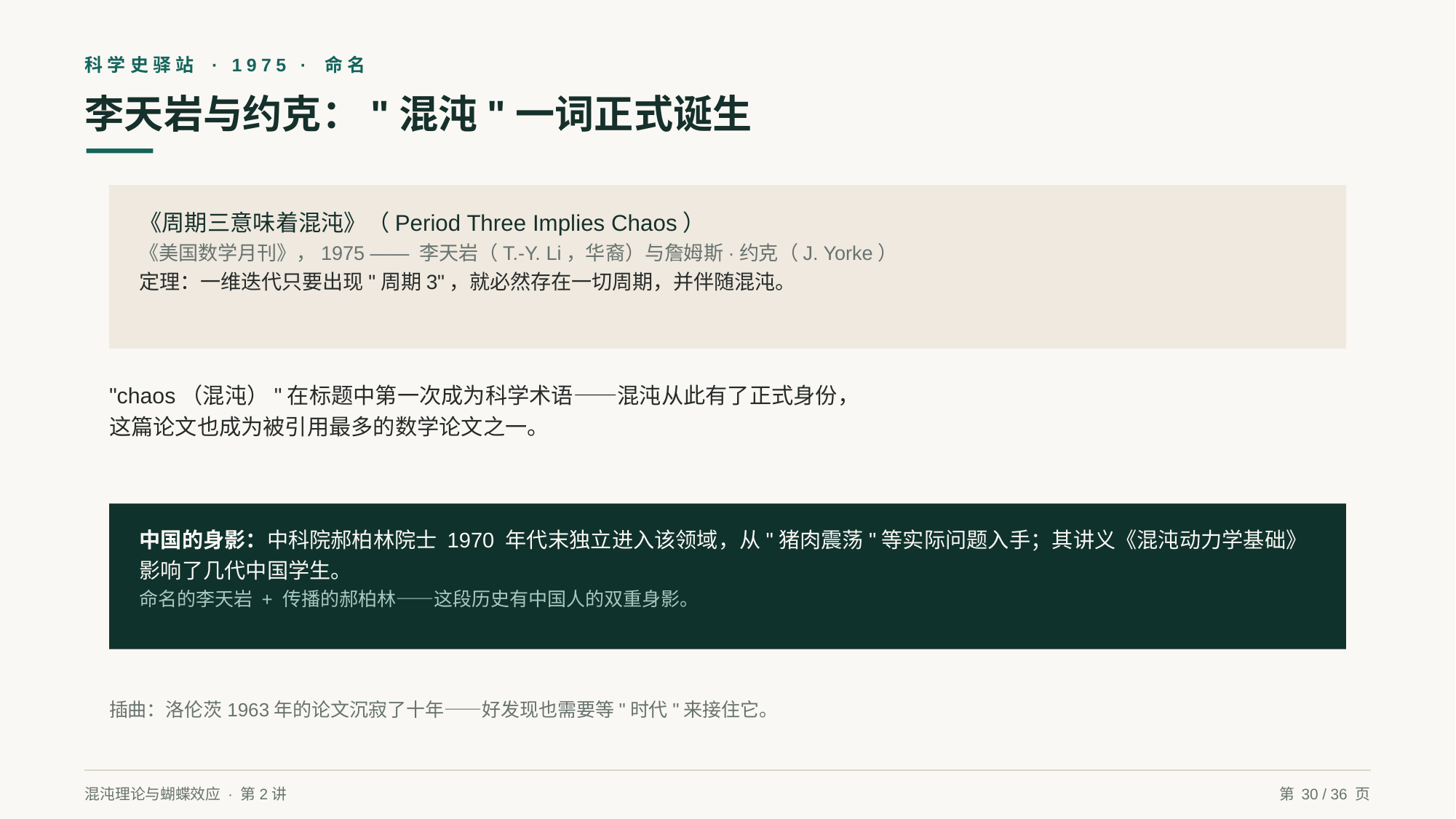

科学史驿站 · 1975 · 命名
李天岩与约克："混沌"一词正式诞生

《周期三意味着混沌》（Period Three Implies Chaos）
《美国数学月刊》，1975 —— 李天岩（T.-Y. Li，华裔）与詹姆斯·约克（J. Yorke）
定理：一维迭代只要出现"周期3"，就必然存在一切周期，并伴随混沌。
"chaos（混沌）"在标题中第一次成为科学术语——混沌从此有了正式身份，
这篇论文也成为被引用最多的数学论文之一。

中国的身影：中科院郝柏林院士 1970 年代末独立进入该领域，从"猪肉震荡"等实际问题入手；其讲义《混沌动力学基础》影响了几代中国学生。
命名的李天岩 + 传播的郝柏林——这段历史有中国人的双重身影。
插曲：洛伦茨1963年的论文沉寂了十年——好发现也需要等"时代"来接住它。

混沌理论与蝴蝶效应 · 第2讲
第 30 / 36 页